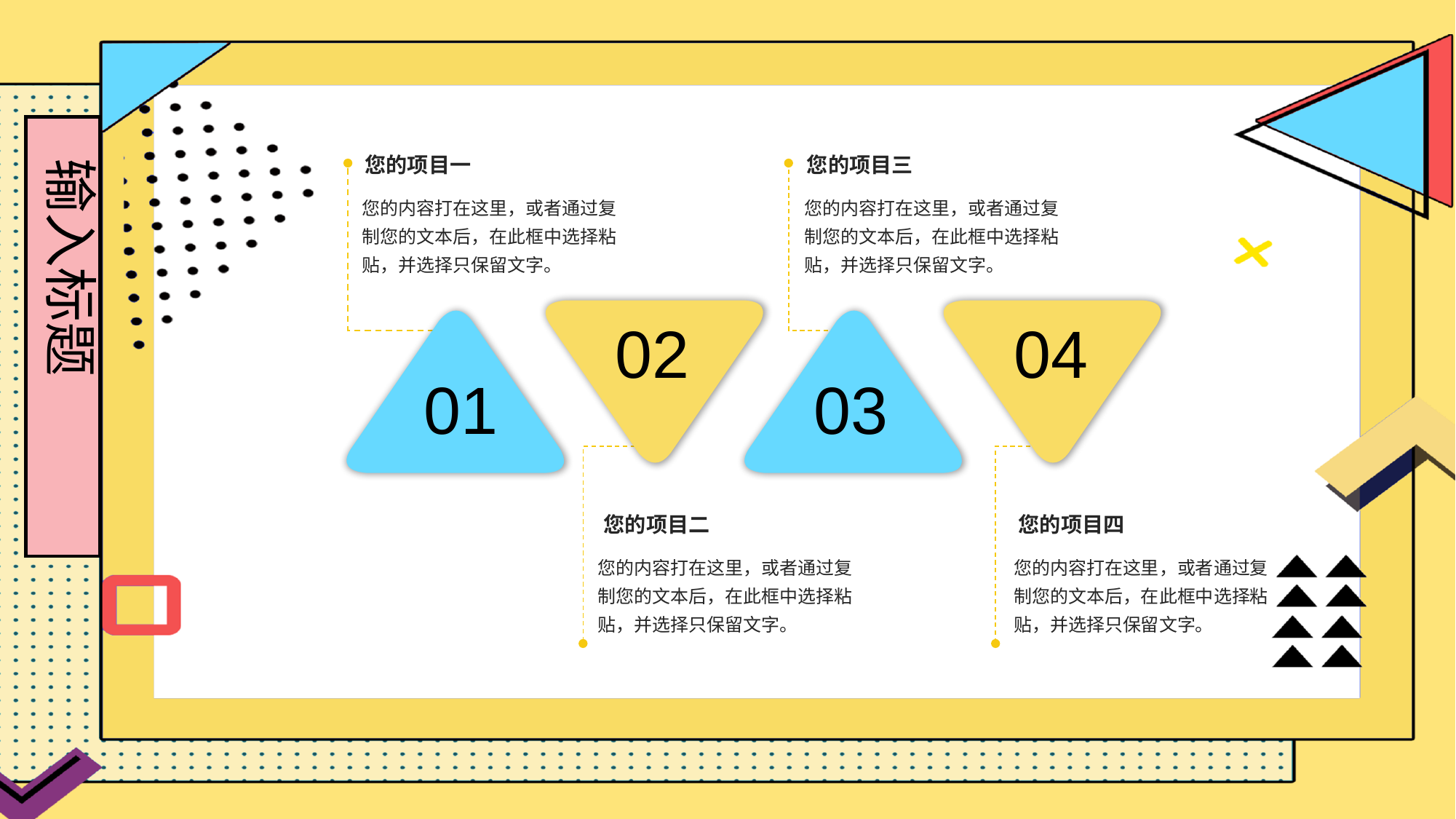

您的项目一
您的内容打在这里，或者通过复制您的文本后，在此框中选择粘贴，并选择只保留文字。
您的项目三
您的内容打在这里，或者通过复制您的文本后，在此框中选择粘贴，并选择只保留文字。
输入标题

02

04

01

03

您的项目二
您的内容打在这里，或者通过复制您的文本后，在此框中选择粘贴，并选择只保留文字。
您的项目四
您的内容打在这里，或者通过复制您的文本后，在此框中选择粘贴，并选择只保留文字。